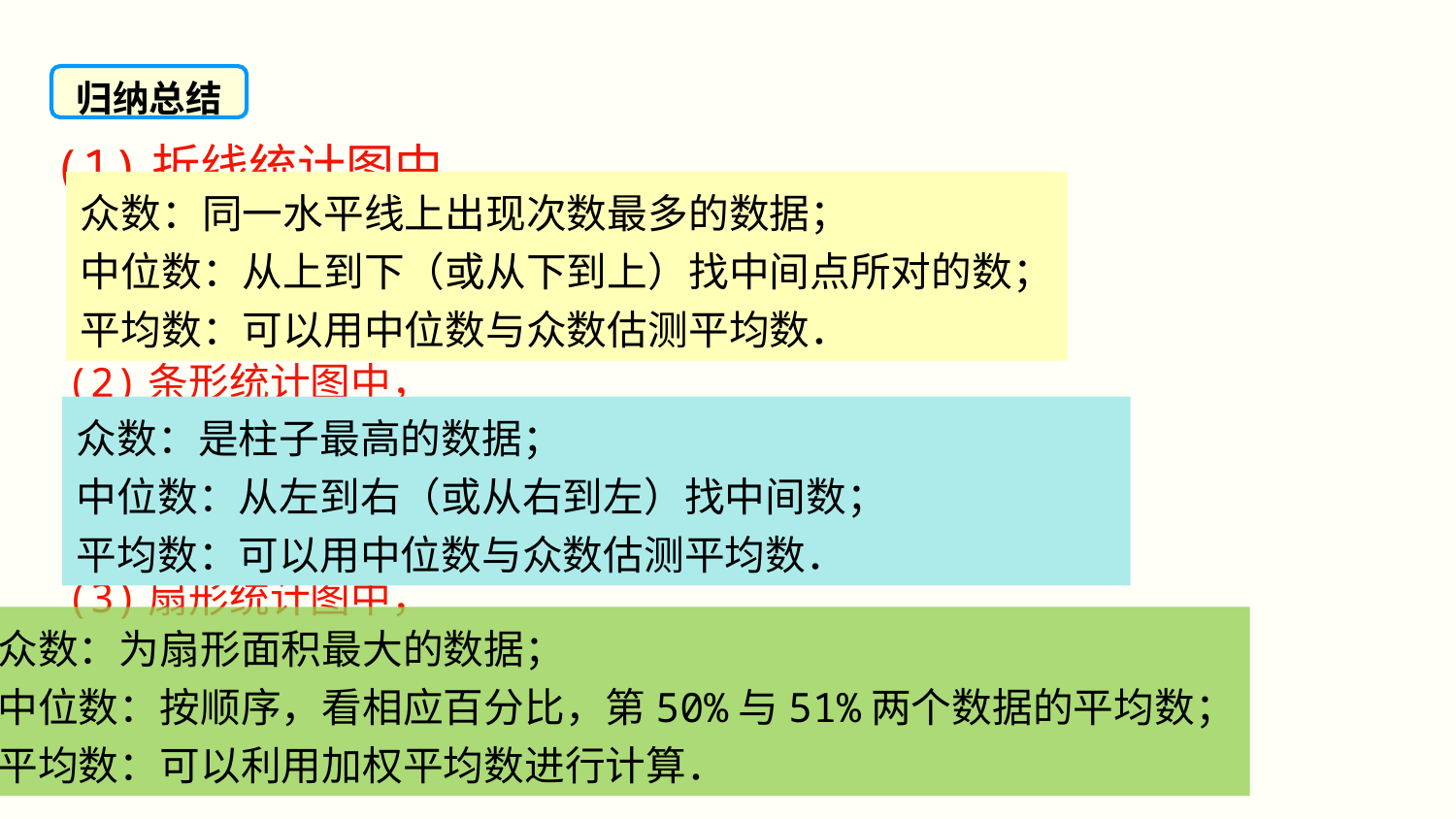

归纳总结
(1)折线统计图中，
众数：同一水平线上出现次数最多的数据；
中位数：从上到下（或从下到上）找中间点所对的数；
平均数：可以用中位数与众数估测平均数．

(2)条形统计图中，
众数：是柱子最高的数据；
中位数：从左到右（或从右到左）找中间数；
平均数：可以用中位数与众数估测平均数．
(3)扇形统计图中，

众数：为扇形面积最大的数据；
中位数：按顺序，看相应百分比，第50%与51%两个数据的平均数；
平均数：可以利用加权平均数进行计算．